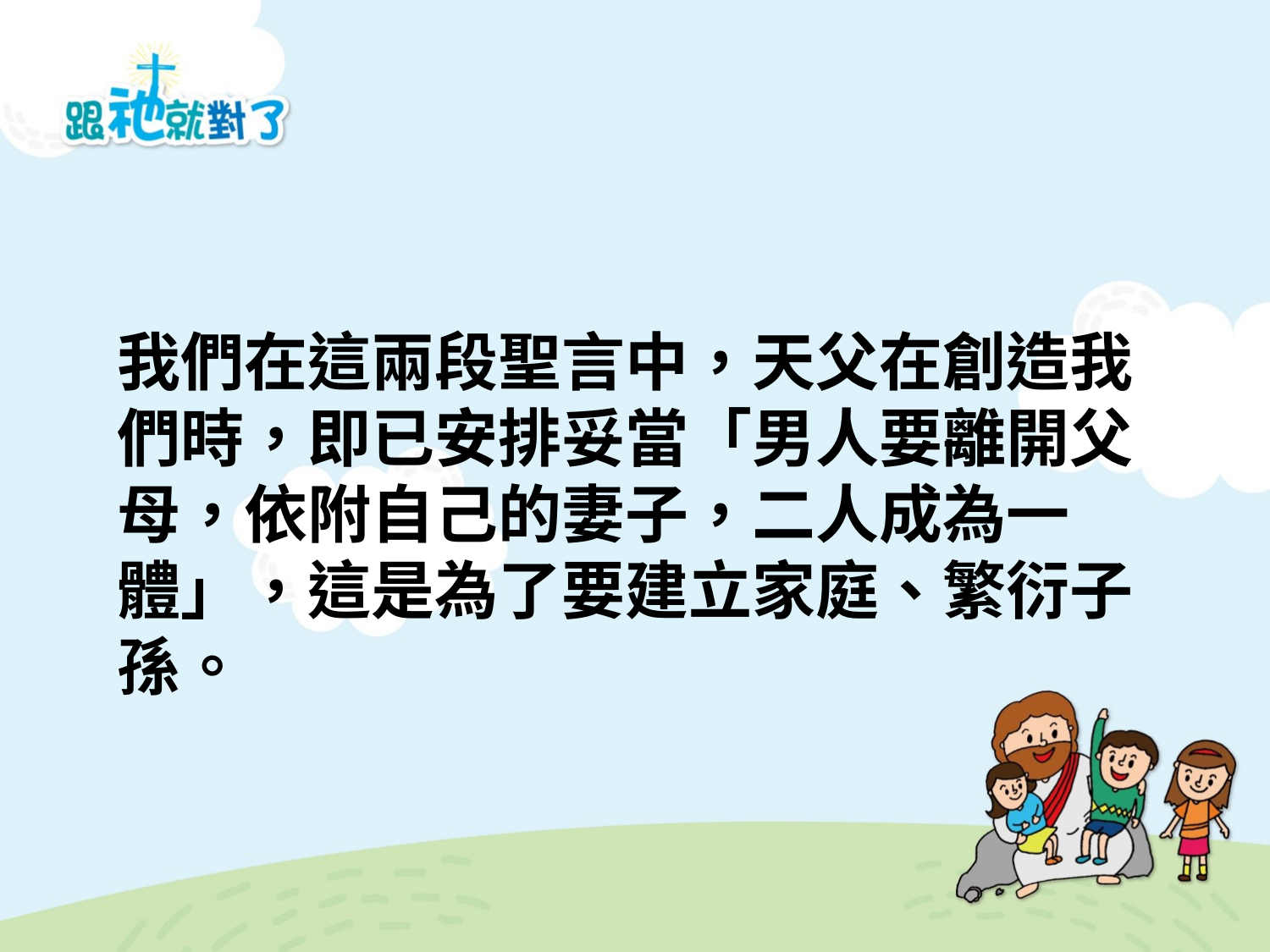

我們在這兩段聖言中，天父在創造我們時，即已安排妥當「男人要離開父母，依附自己的妻子，二人成為一體」，這是為了要建立家庭、繁衍子孫。